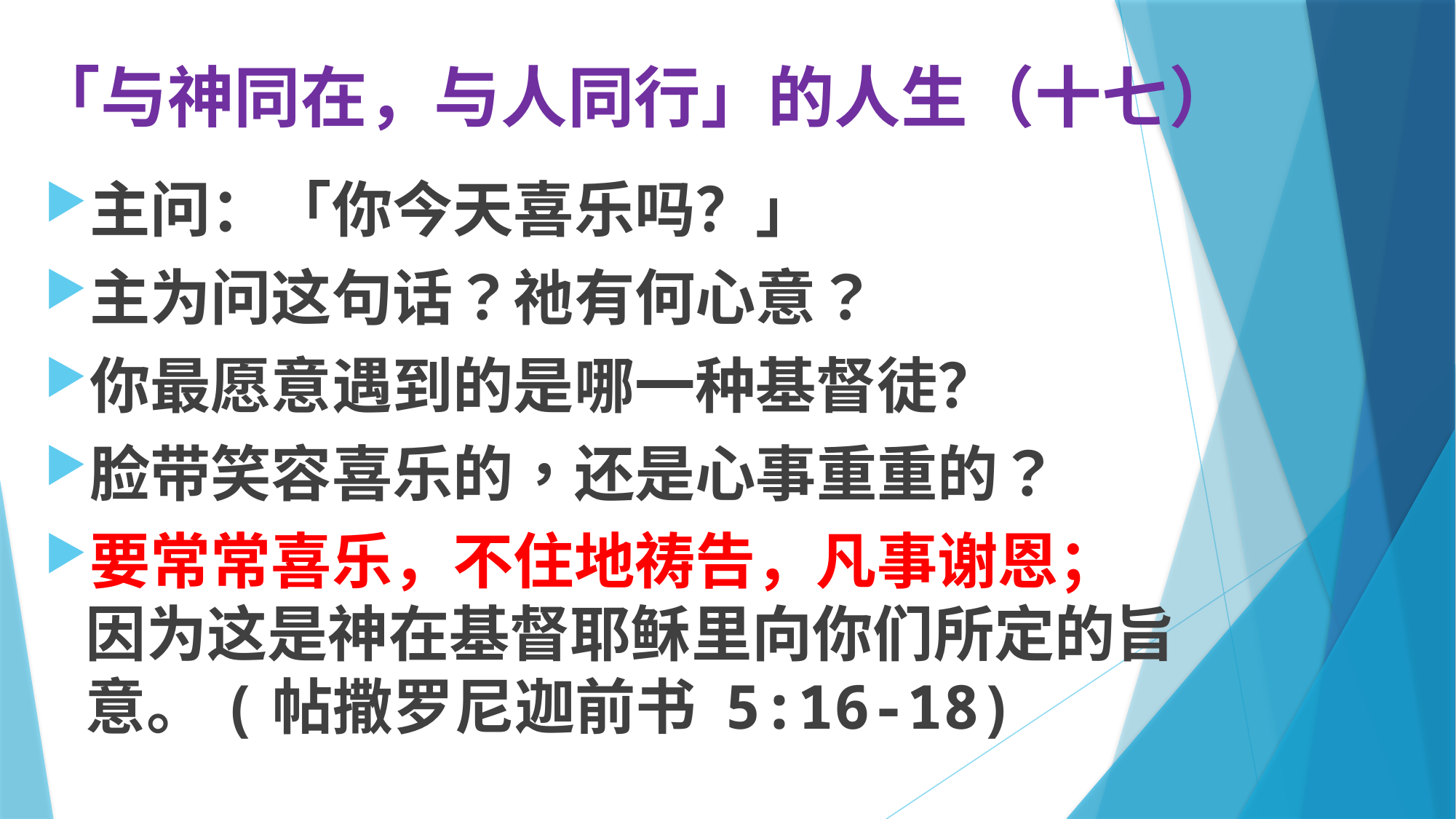

# 「与神同在，与人同行」的人生（十七）
主问：「你今天喜乐吗？」
主为问这句话？祂有何心意？
你最愿意遇到的是哪一种基督徒？
脸带笑容喜乐的，还是心事重重的？
要常常喜乐，不住地祷告，凡事谢恩；因为这是神在基督耶稣里向你们所定的旨意。(帖撒罗尼迦前书 5:16-18)